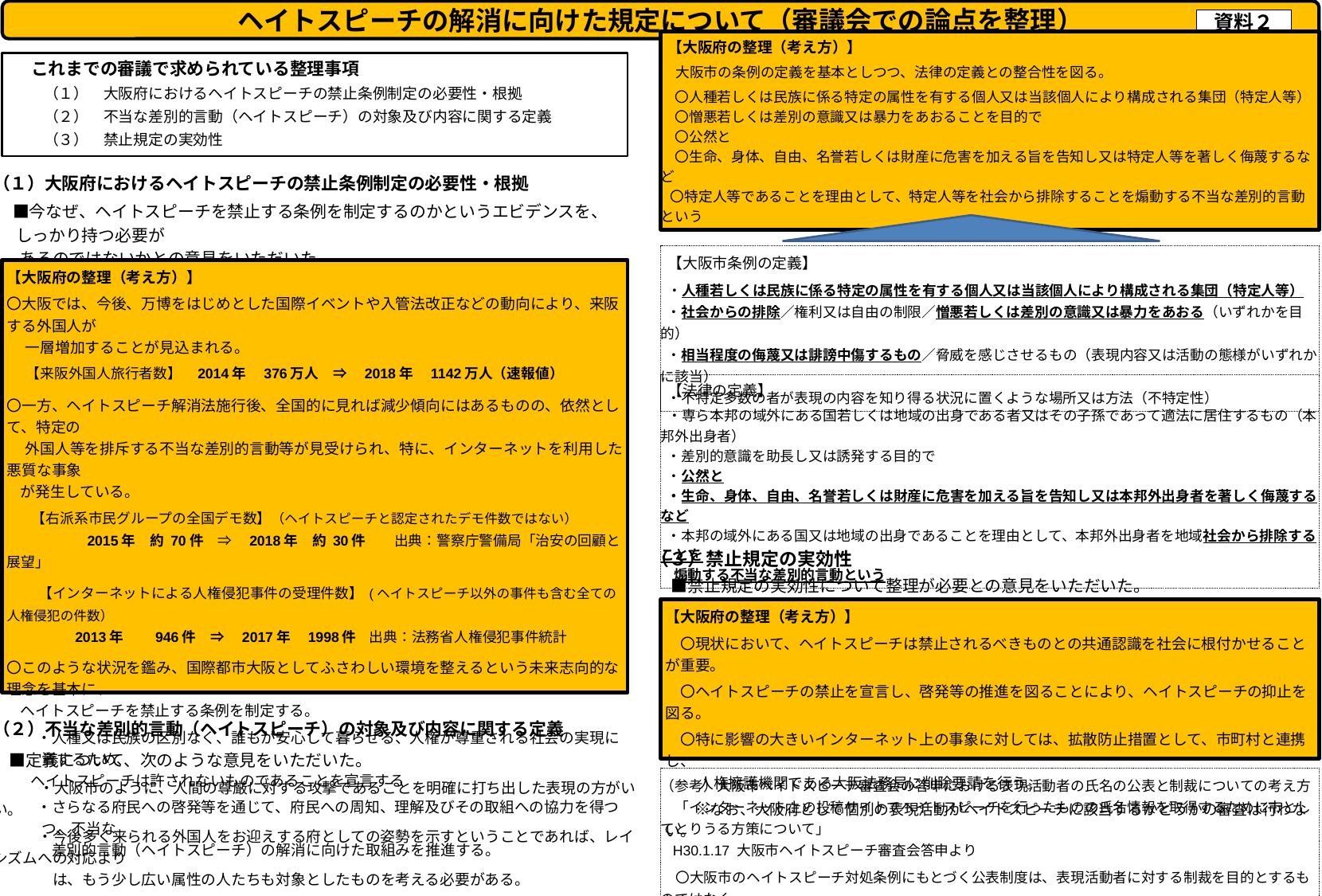

ヘイトスピーチの解消に向けた規定について（審議会での論点を整理）
資料２
 【大阪府の整理（考え方）】
　大阪市の条例の定義を基本としつつ、法律の定義との整合性を図る。
　〇人種若しくは民族に係る特定の属性を有する個人又は当該個人により構成される集団（特定人等）
　〇憎悪若しくは差別の意識又は暴力をあおることを目的で
　〇公然と
　〇生命、身体、自由、名誉若しくは財産に危害を加える旨を告知し又は特定人等を著しく侮蔑するなど
  〇特定人等であることを理由として、特定人等を社会から排除することを煽動する不当な差別的言動という
　これまでの審議で求められている整理事項
　　（１）　大阪府におけるヘイトスピーチの禁止条例制定の必要性・根拠
　　（２）　不当な差別的言動（ヘイトスピーチ）の対象及び内容に関する定義
　　（３）　禁止規定の実効性
（１）大阪府におけるヘイトスピーチの禁止条例制定の必要性・根拠
　■今なぜ、ヘイトスピーチを禁止する条例を制定するのかというエビデンスを、しっかり持つ必要が
      あるのではないかとの意見をいただいた。

【大阪府の整理（考え方）】
〇大阪では、今後、万博をはじめとした国際イベントや入管法改正などの動向により、来阪する外国人が
　 一層増加することが見込まれる。
    【来阪外国人旅行者数】    2014年　376万人　⇒　2018年　1142万人（速報値）
〇一方、ヘイトスピーチ解消法施行後、全国的に見れば減少傾向にはあるものの、依然として、特定の
　 外国人等を排斥する不当な差別的言動等が見受けられ、特に、インターネットを利用した悪質な事象
   が発生している。
　  【右派系市民グループの全国デモ数】（ヘイトスピーチと認定されたデモ件数ではない）
　　　　　  2015年　約 70件　⇒　2018年　約 30件　　出典：警察庁警備局「治安の回顧と展望」
　　 【インターネットによる人権侵犯事件の受理件数】 (ヘイトスピーチ以外の事件も含む全ての人権侵犯の件数）
 　　　     2013年　　946件　⇒　2017年　1998件    出典：法務省人権侵犯事件統計
〇このような状況を鑑み、国際都市大阪としてふさわしい環境を整えるという未来志向的な理念を基本に、
   ヘイトスピーチを禁止する条例を制定する。
　　・人種又は民族の区別なく、誰もが安心して暮らせる、人権が尊重される社会の実現に資するため、
      ヘイトスピーチは許されないものであることを宣言する
　　・さらなる府民への啓発等を通じて、府民への周知、理解及びその取組への協力を得つつ、不当な
　　　差別的言動（ヘイトスピーチ）の解消に向けた取組みを推進する。

 【大阪市条例の定義】
 ・人種若しくは民族に係る特定の属性を有する個人又は当該個人により構成される集団（特定人等）
 ・社会からの排除／権利又は自由の制限／憎悪若しくは差別の意識又は暴力をあおる（いずれかを目的）
 ・相当程度の侮蔑又は誹謗中傷するもの／脅威を感じさせるもの（表現内容又は活動の態様がいずれかに該当）
 ・不特定多数の者が表現の内容を知り得る状況に置くような場所又は方法（不特定性）
 【法律の定義】
 ・専ら本邦の域外にある国若しくは地域の出身である者又はその子孫であって適法に居住するもの（本邦外出身者）
 ・差別的意識を助長し又は誘発する目的で
 ・公然と
 ・生命、身体、自由、名誉若しくは財産に危害を加える旨を告知し又は本邦外出身者を著しく侮蔑するなど
 ・本邦の域外にある国又は地域の出身であることを理由として、本邦外出身者を地域社会から排除することを
   煽動する不当な差別的言動という
（３）禁止規定の実効性
　■禁止規定の実効性について整理が必要との意見をいただいた。

【大阪府の整理（考え方）】
　〇現状において、ヘイトスピーチは禁止されるべきものとの共通認識を社会に根付かせることが重要。
　〇ヘイトスピーチの禁止を宣言し、啓発等の推進を図ることにより、ヘイトスピーチの抑止を図る。
　〇特に影響の大きいインターネット上の事象に対しては、拡散防止措置として、市町村と連携し、
　　 人権擁護機関である大阪法務局に削除要請を行う。
　　※なお、大阪府として個別の表現活動がヘイトスピーチに該当するかどうかの審査は行わない。
（２）不当な差別的言動（ヘイトスピーチ）の対象及び内容に関する定義
　■定義について、次のような意見をいただいた。
　　　・大阪市のように、人間の尊厳に対する攻撃であることを明確に打ち出した表現の方がいい。
　　　・今後多く来られる外国人をお迎えする府としての姿勢を示すということであれば、レイシズムへの対応より
　　　　は、もう少し広い属性の人たちも対象としたものを考える必要がある。
      ・不当な差別的言動のイメージについては、国の定義と大阪市の定義の両方とも大事であり、両方を
        包み込むような形で答申を考えていってはどうか。
（参考）大阪市ヘイトスピーチ審査会の答申における表現活動者の氏名の公表と制裁についての考え方
　「インターネット上の投稿サイトでヘイトスピーチを行ったものの氏名情報を取得するために市としてとりうる方策について」
   H30.1.17 大阪市ヘイトスピーチ審査会答申より
　〇大阪市のヘイトスピーチ対処条例にもとづく公表制度は、表現活動者に対する制裁を目的とするものではなく、
      ヘイトスピーチによる人権侵害についての市民の関心と理解を深めることを目的とするもの